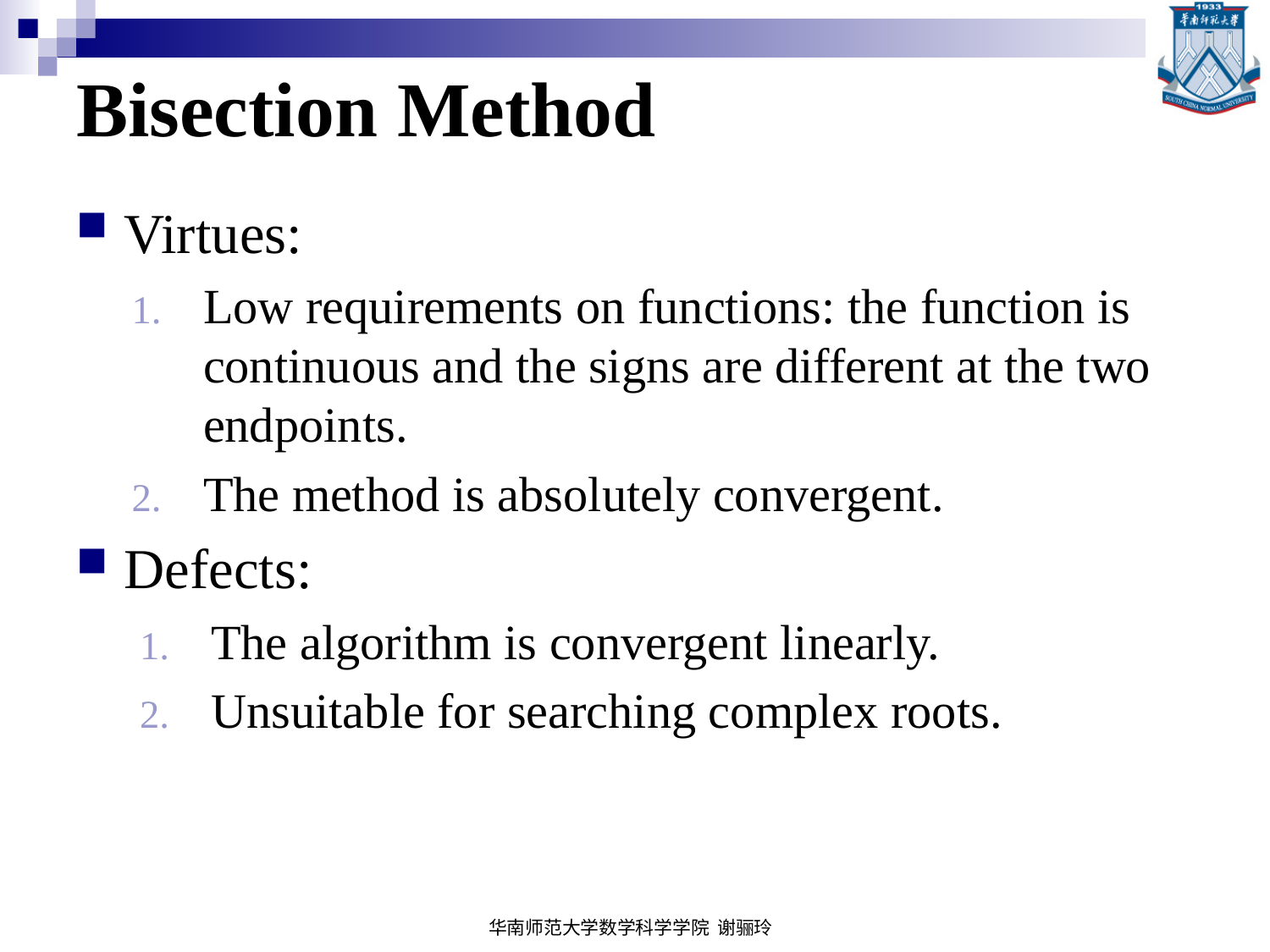

# Bisection Method
Virtues:
Low requirements on functions: the function is continuous and the signs are different at the two endpoints.
The method is absolutely convergent.
Defects:
The algorithm is convergent linearly.
Unsuitable for searching complex roots.
华南师范大学数学科学学院  谢骊玲